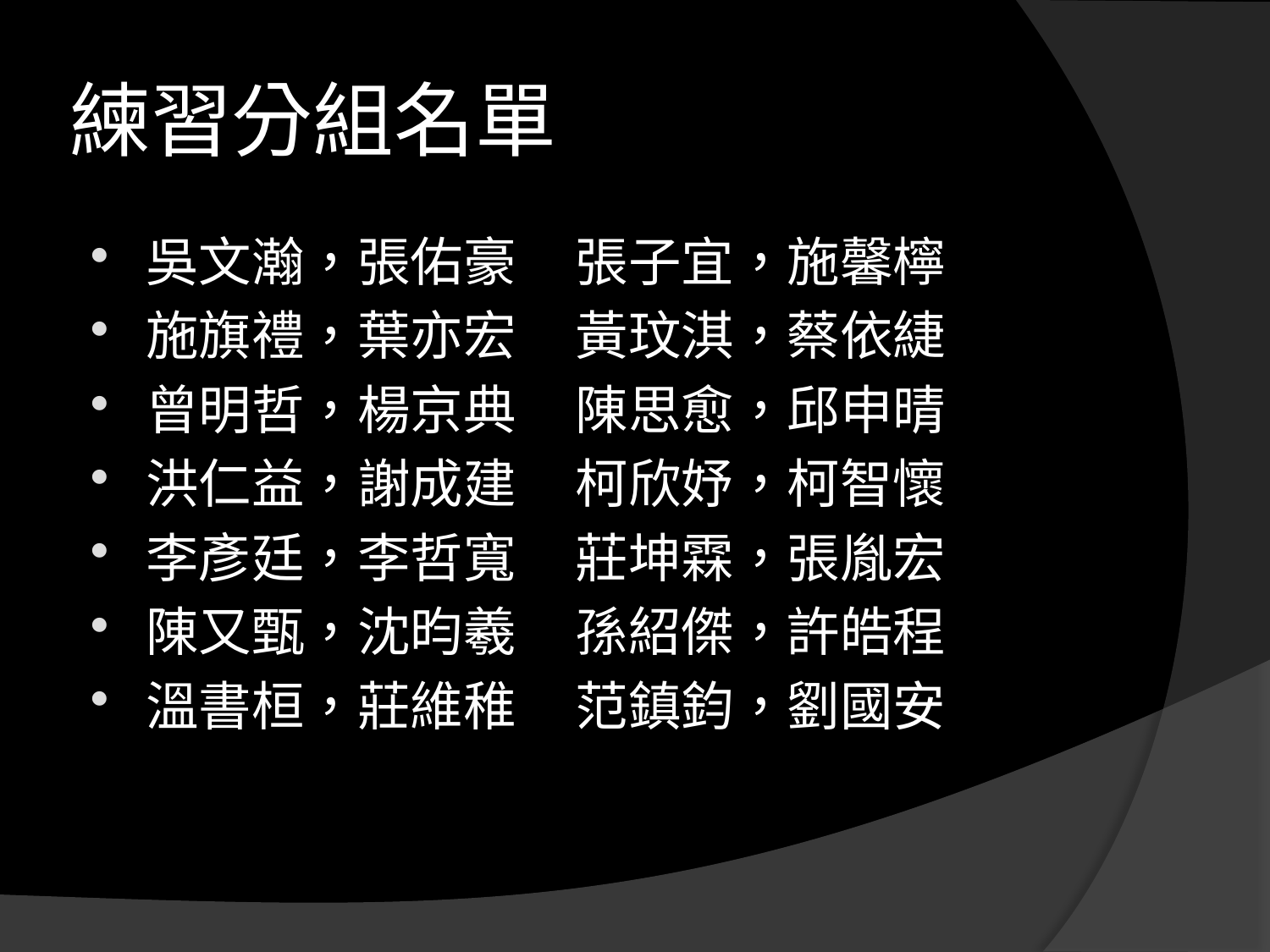

# 練習分組名單
吳文瀚，張佑豪     張子宜，施馨檸
施旗禮，葉亦宏     黃玟淇，蔡依緁
曾明哲，楊京典     陳思愈，邱申晴
洪仁益，謝成建     柯欣妤，柯智懷
李彥廷，李哲寬     莊坤霖，張胤宏
陳又甄，沈昀羲     孫紹傑，許皓程
溫書桓，莊維稚     范鎮鈞，劉國安